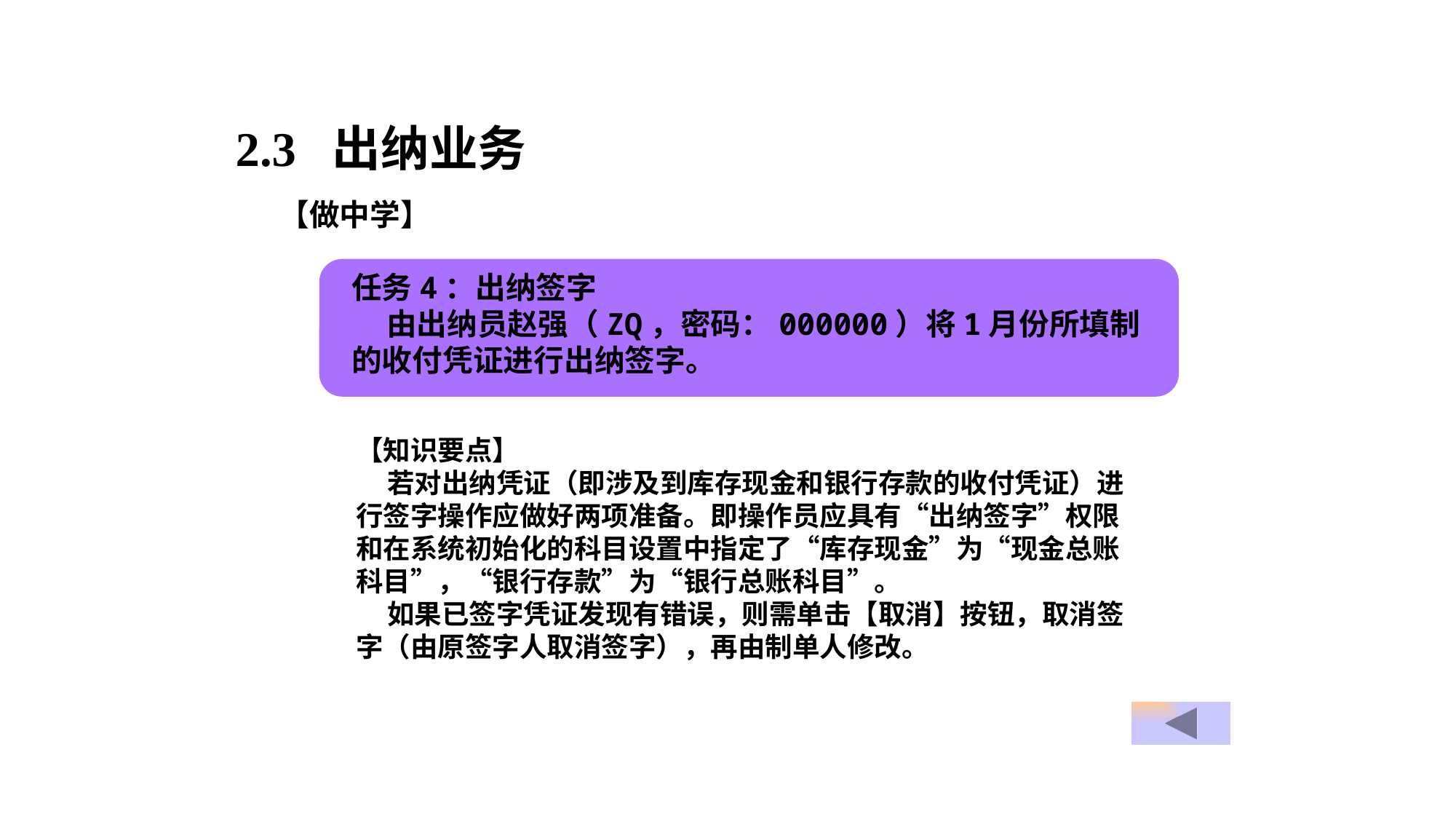

2.3  出纳业务
【做中学】

任务4：出纳签字
    由出纳员赵强（ZQ，密码：000000）将1月份所填制的收付凭证进行出纳签字。
【知识要点】
    若对出纳凭证（即涉及到库存现金和银行存款的收付凭证）进行签字操作应做好两项准备。即操作员应具有“出纳签字”权限和在系统初始化的科目设置中指定了“库存现金”为“现金总账科目”，“银行存款”为“银行总账科目”。
    如果已签字凭证发现有错误，则需单击【取消】按钮，取消签字（由原签字人取消签字），再由制单人修改。